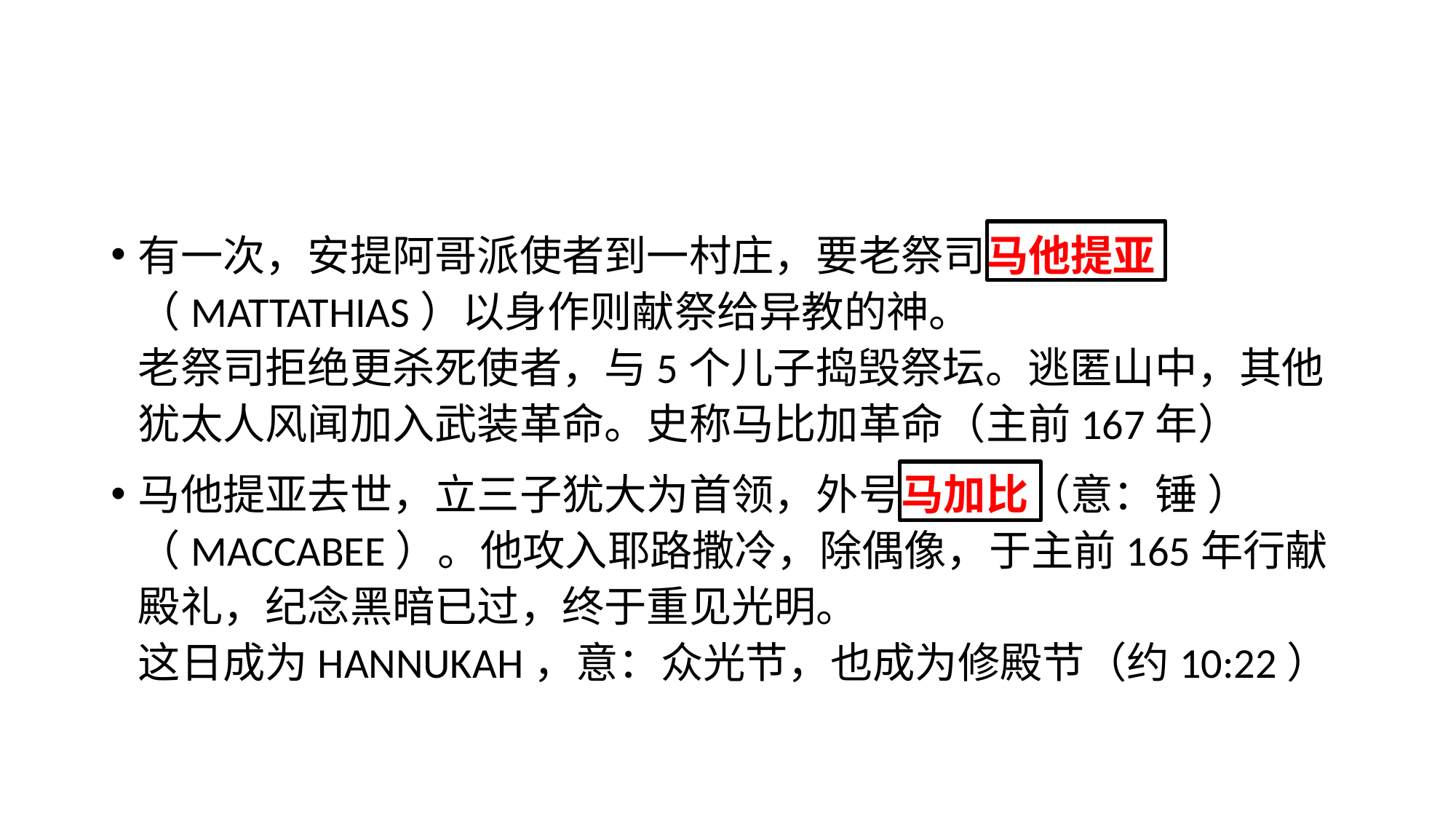

#
有一次，安提阿哥派使者到一村庄，要老祭司马他提亚（MATTATHIAS）以身作则献祭给异教的神。
老祭司拒绝更杀死使者，与5个儿子捣毁祭坛。逃匿山中，其他犹太人风闻加入武装革命。史称马比加革命（主前167年）
马他提亚去世，立三子犹大为首领，外号马加比（意：锤 ）（MACCABEE）。他攻入耶路撒冷，除偶像，于主前165年行献殿礼，纪念黑暗已过，终于重见光明。
这日成为HANNUKAH，意：众光节，也成为修殿节（约10:22）